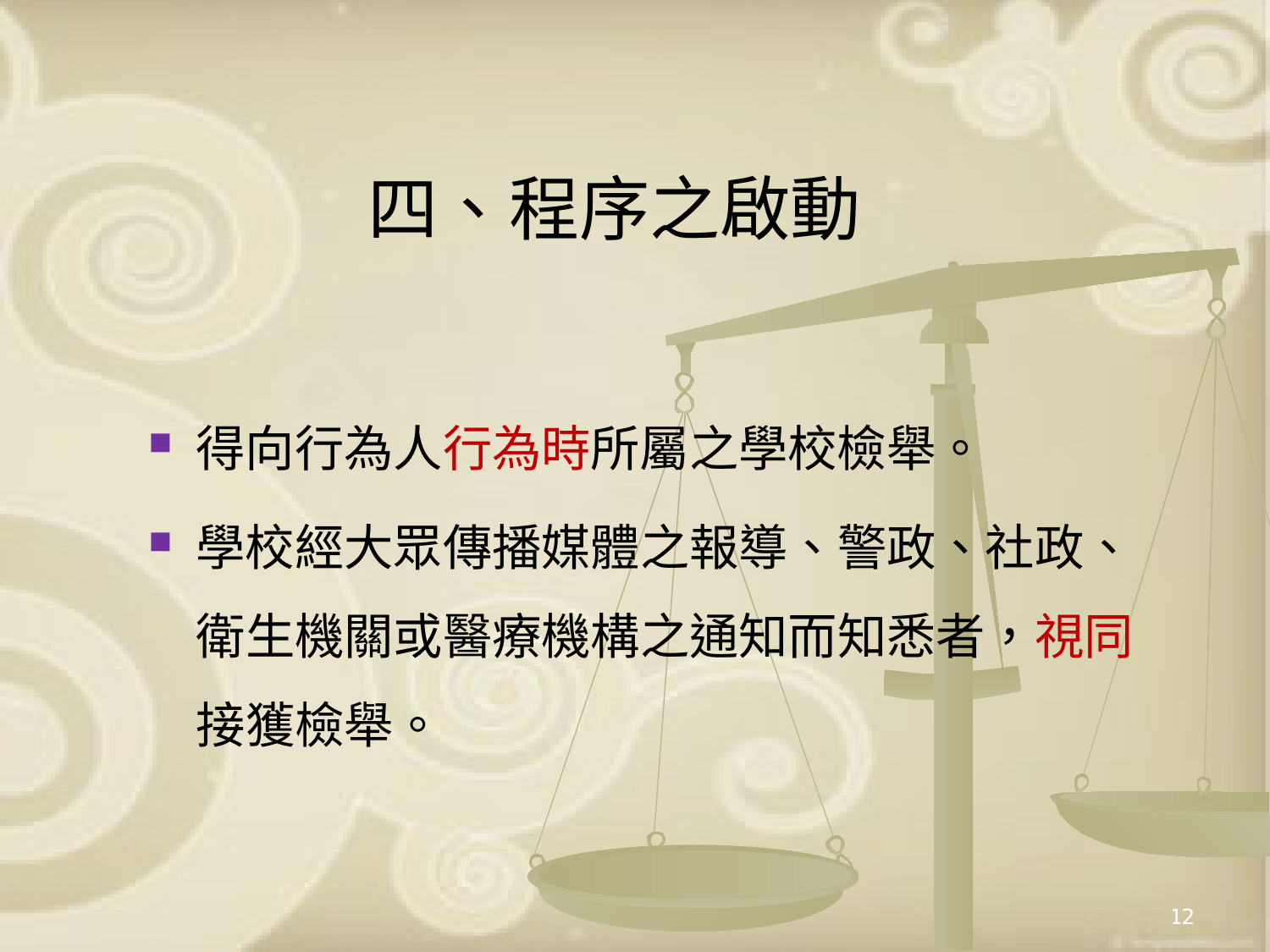

# 四、程序之啟動
得向行為人行為時所屬之學校檢舉。
學校經大眾傳播媒體之報導、警政、社政、衛生機關或醫療機構之通知而知悉者，視同接獲檢舉。
12